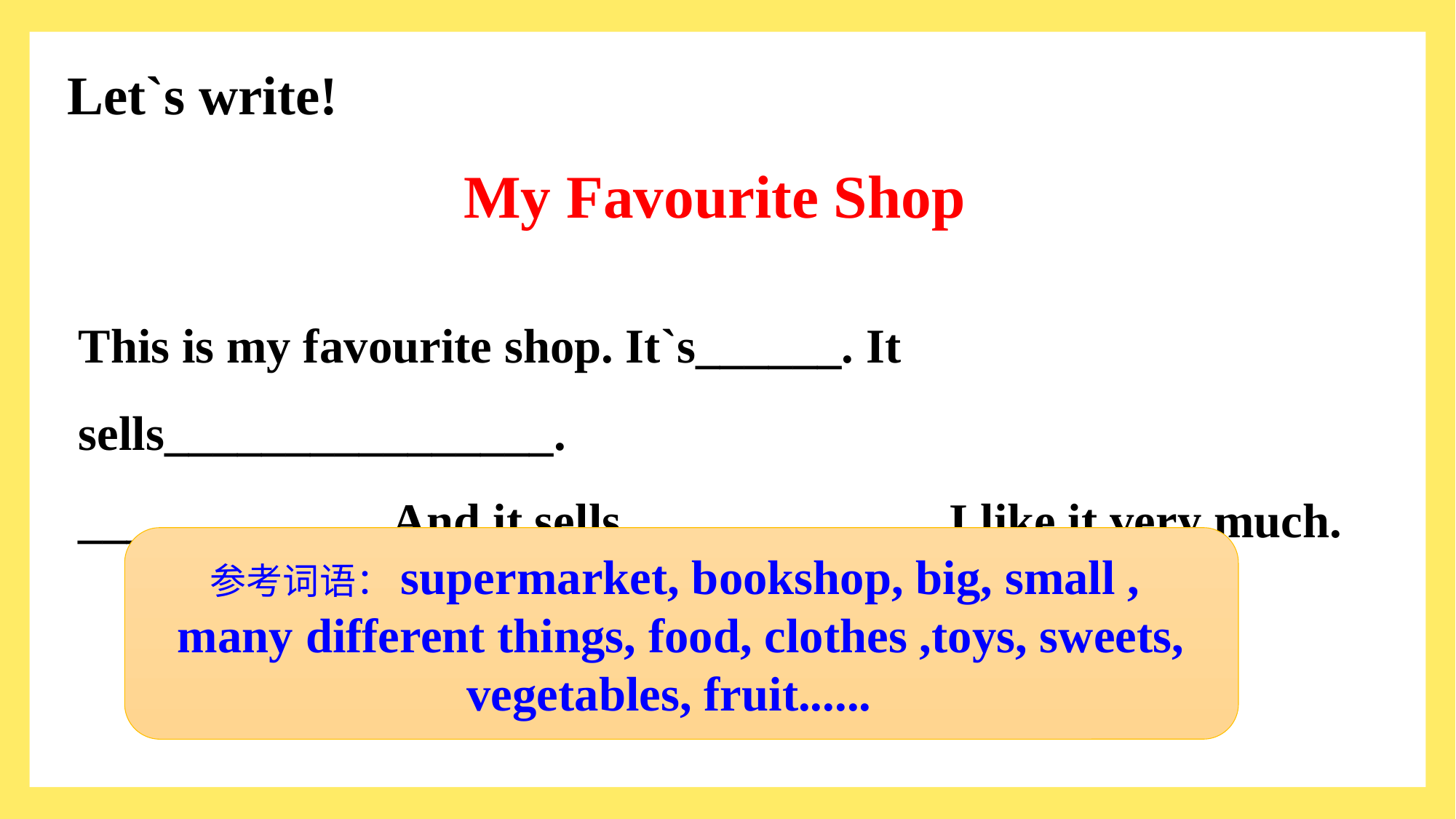

Let`s write!
 My Favourite Shop
This is my favourite shop. It`s______. It sells________________.
____________. And it sells____________.  I like it very much.
参考词语：supermarket, bookshop, big, small ,
many different things, food, clothes ,toys, sweets, vegetables, fruit......